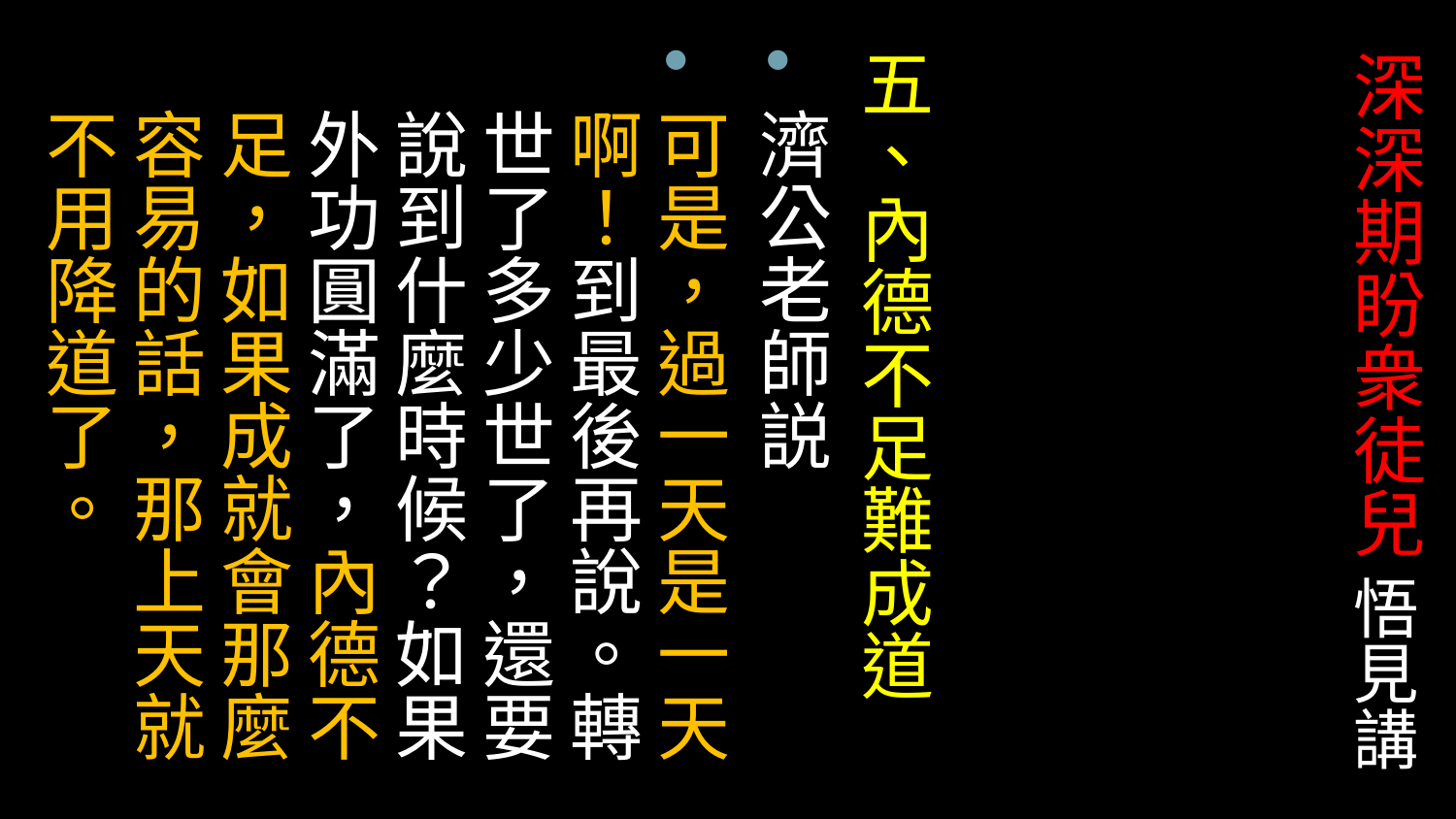

五、內德不足難成道
濟公老師説
可是，過一天是一天啊！到最後再說。轉世了多少世了，還要說到什麼時候？如果外功圓滿了，內德不足，如果成就會那麼容易的話，那上天就不用降道了。
# 深深期盼衆徒兒 悟見講